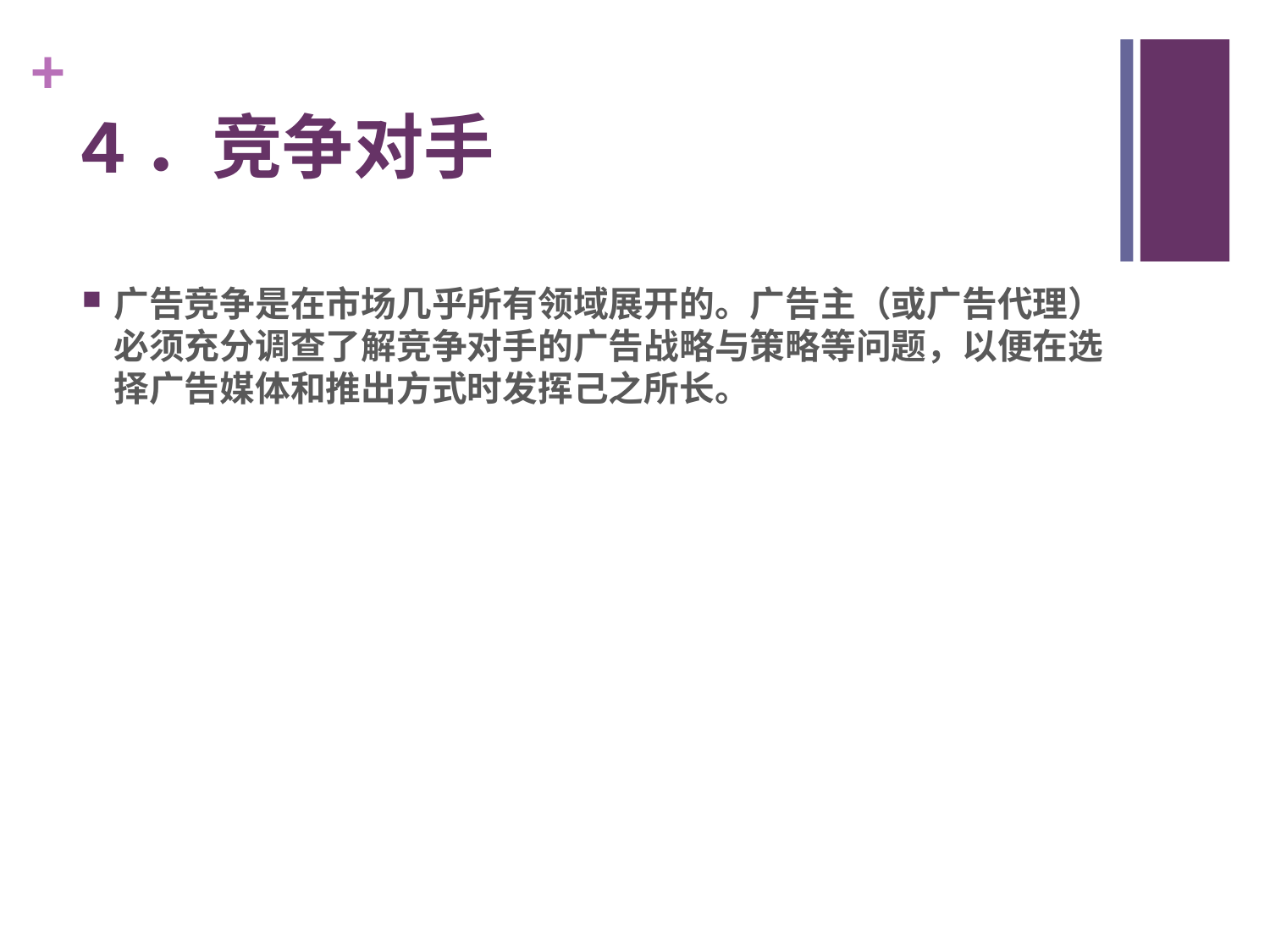

# 4．竞争对手
广告竞争是在市场几乎所有领域展开的。广告主（或广告代理）必须充分调查了解竞争对手的广告战略与策略等问题，以便在选择广告媒体和推出方式时发挥己之所长。